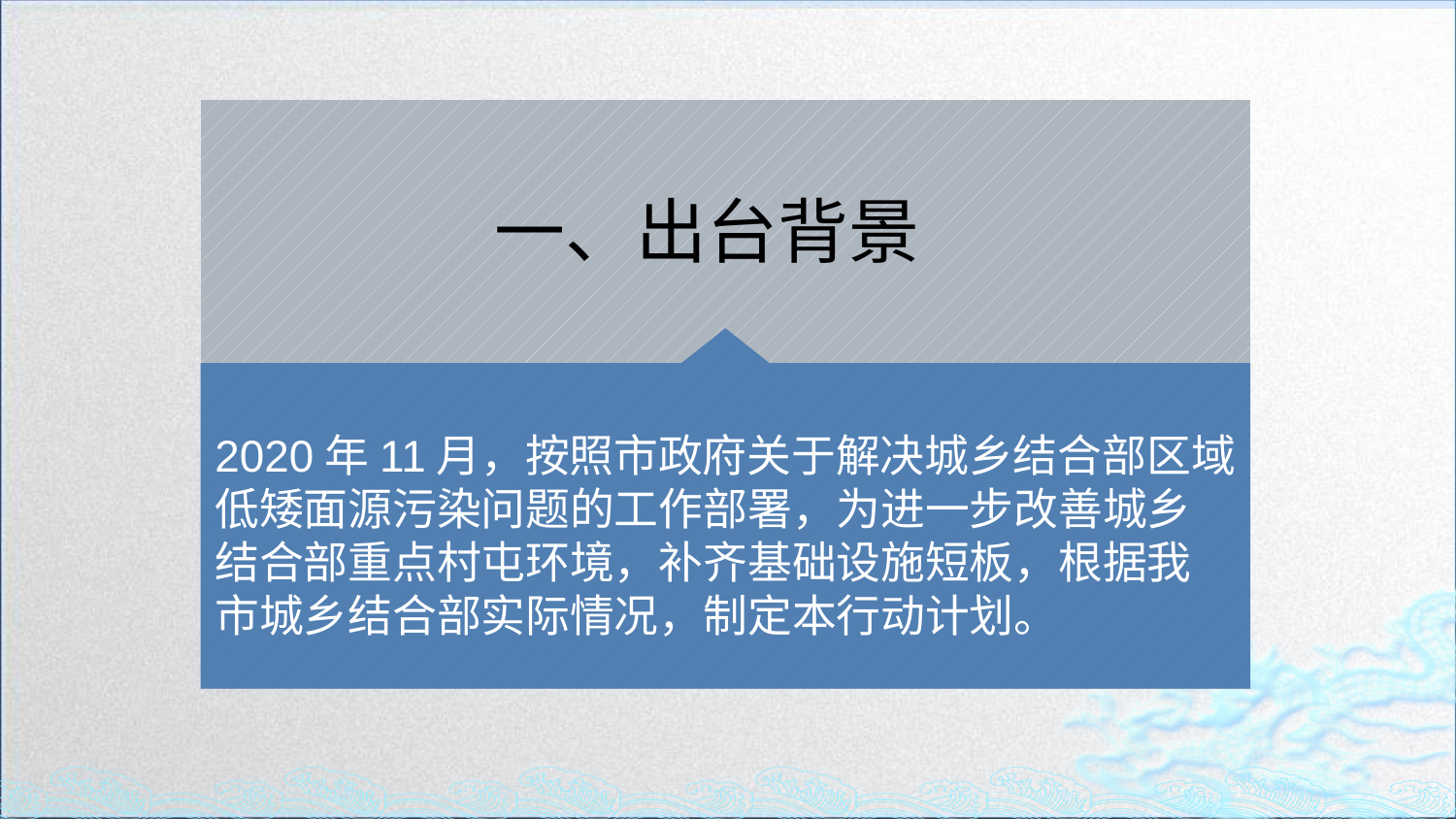

一、出台背景
2020年11月，按照市政府关于解决城乡结合部区域低矮面源污染问题的工作部署，为进一步改善城乡结合部重点村屯环境，补齐基础设施短板，根据我市城乡结合部实际情况，制定本行动计划。